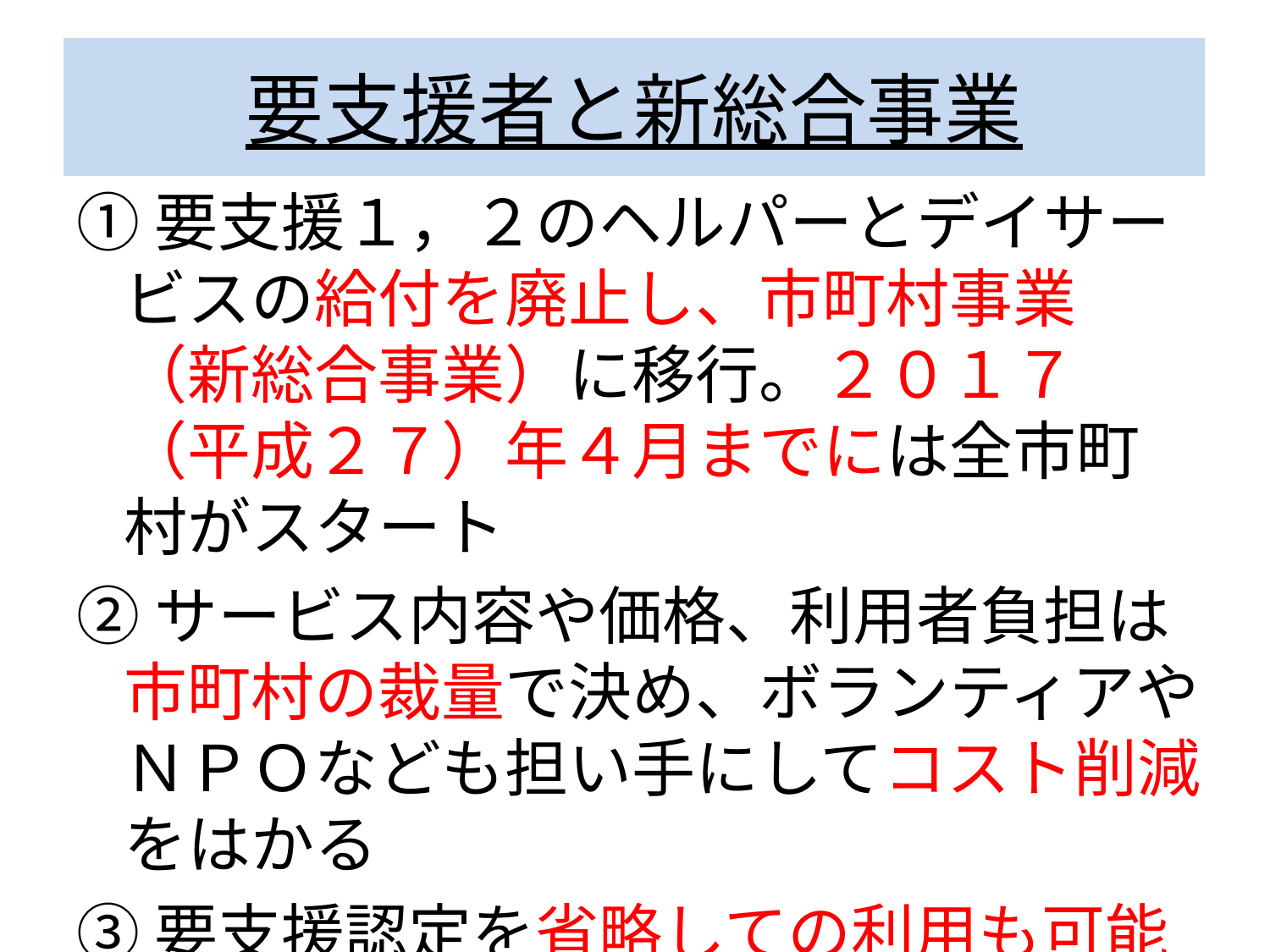

# 要支援者と新総合事業
①要支援１，２のヘルパーとデイサービスの給付を廃止し、市町村事業（新総合事業）に移行。２０１７（平成２７）年４月までには全市町村がスタート
②サービス内容や価格、利用者負担は市町村の裁量で決め、ボランティアやＮＰＯなども担い手にしてコスト削減をはかる
③要支援認定を省略しての利用も可能
④事業費に「上限」が設定される